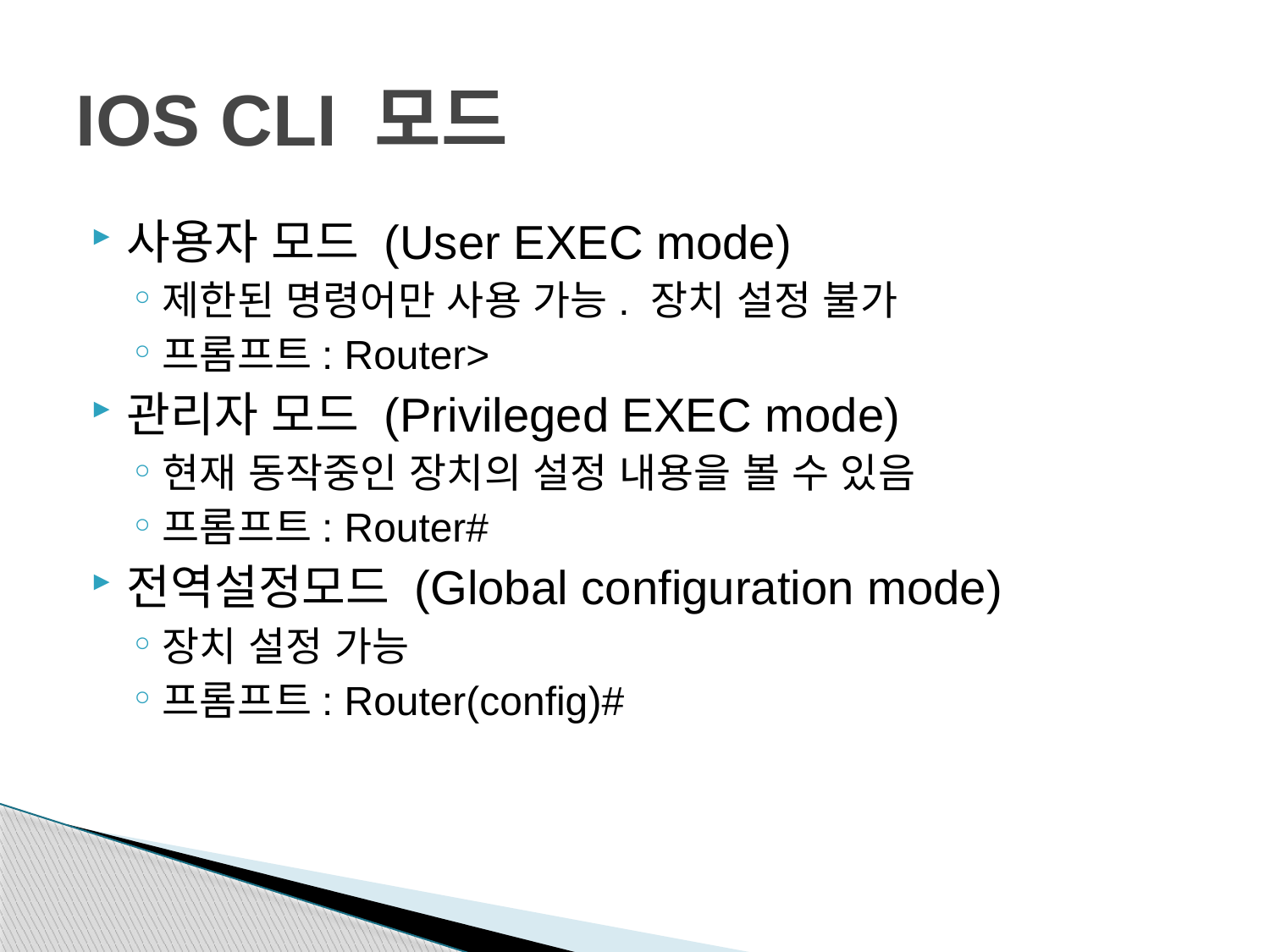

# IOS CLI 모드
사용자 모드 (User EXEC mode)
제한된 명령어만 사용 가능. 장치 설정 불가
프롬프트: Router>
관리자 모드 (Privileged EXEC mode)
현재 동작중인 장치의 설정 내용을 볼 수 있음
프롬프트: Router#
전역설정모드 (Global configuration mode)
장치 설정 가능
프롬프트: Router(config)#